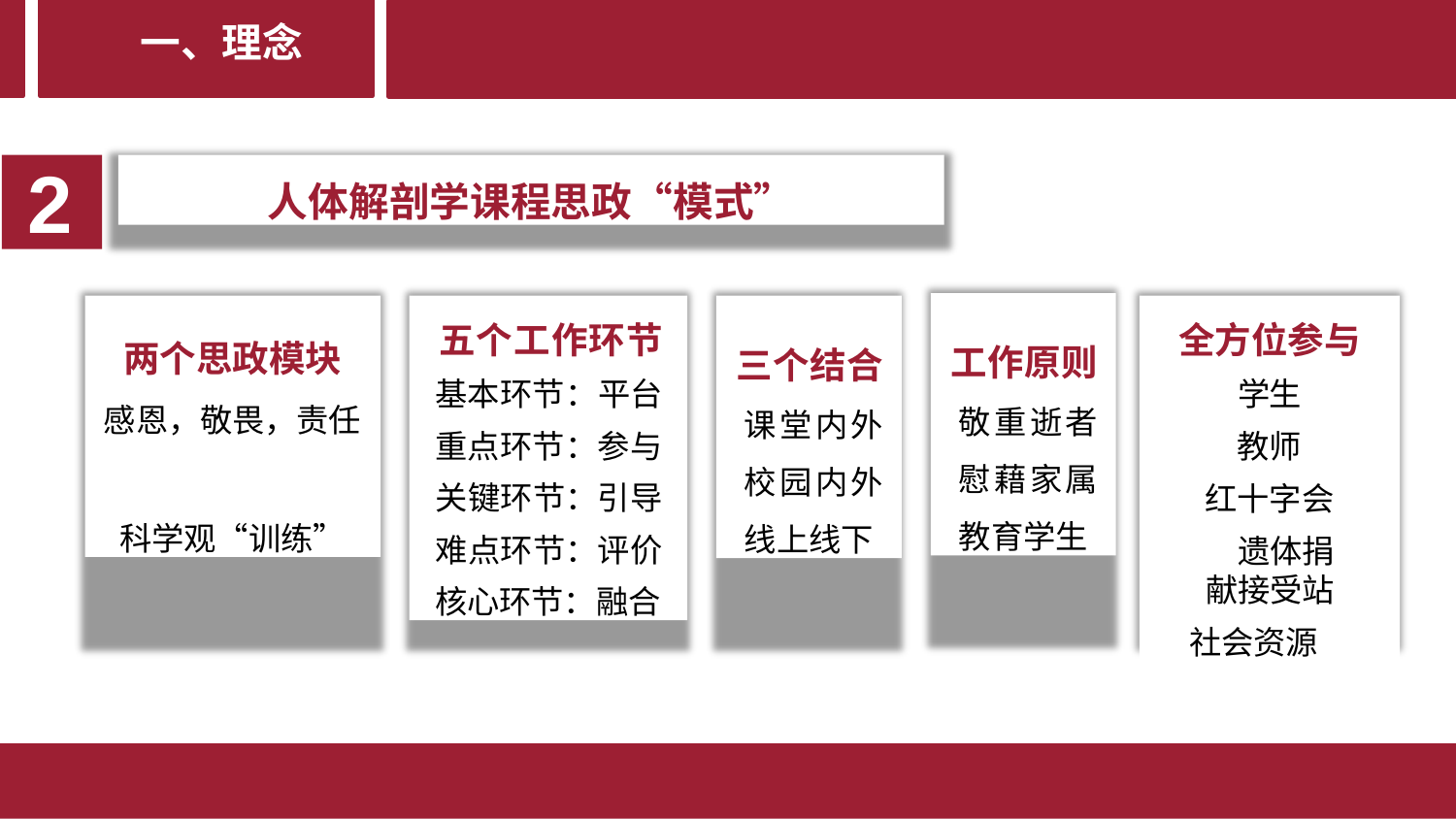

# 一、理念

2

人体解剖学课程思政“模式”

工作原则 敬重逝者 慰藉家属 教育学生
两个思政模块
感恩，敬畏，责任

科学观“训练”
五个工作环节 基本环节：平台 重点环节：参与 关键环节：引导 难点环节：评价 核心环节：融合
三个结合 课堂内外 校园内外 线上线下
全方位参与
学生
教师 红十字会
遗体捐献接受站
社会资源